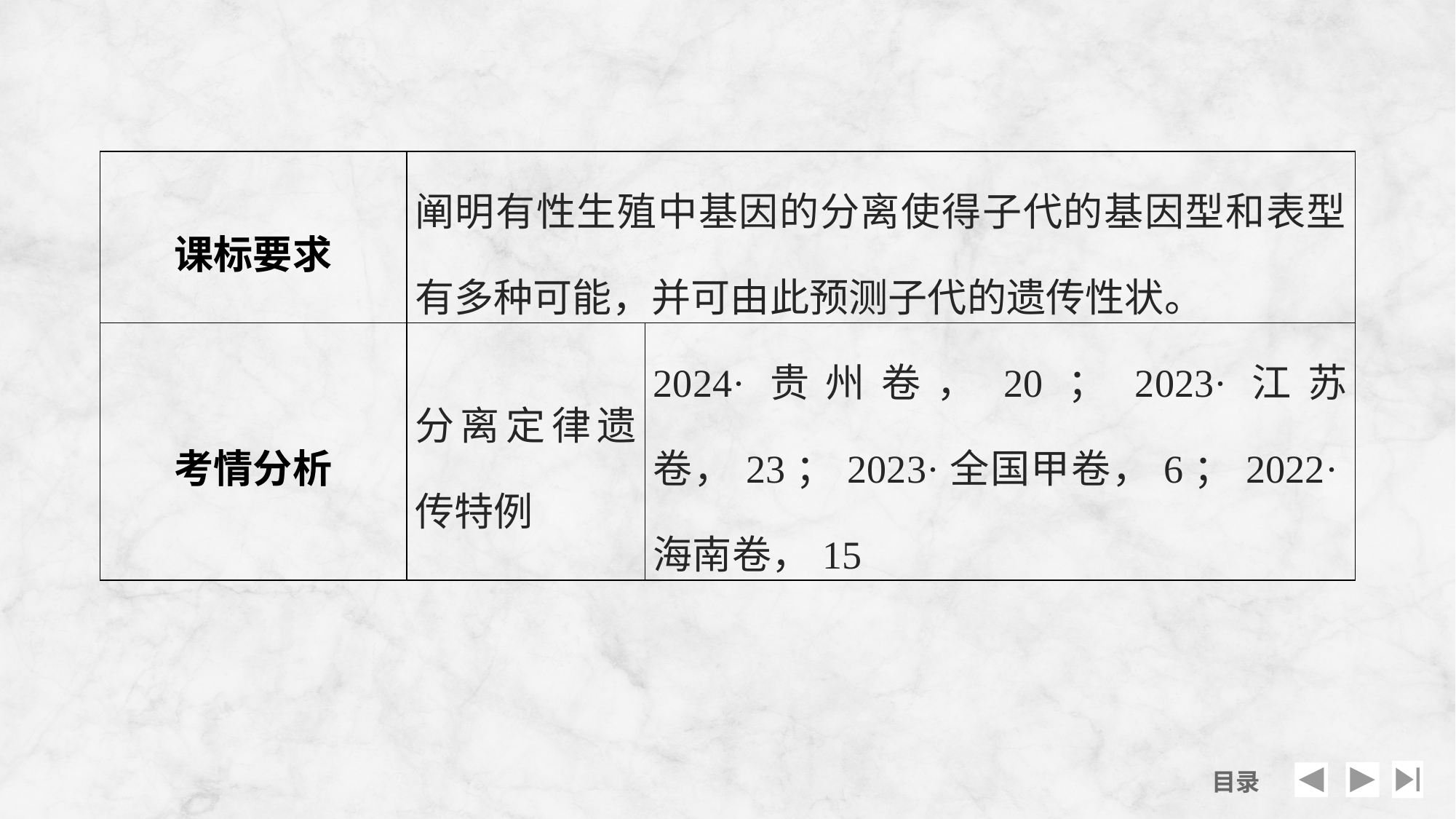

| 课标要求 | 阐明有性生殖中基因的分离使得子代的基因型和表型有多种可能，并可由此预测子代的遗传性状。 |  |
| --- | --- | --- |
| 考情分析 | 分离定律遗传特例 | 2024·贵州卷，20；2023·江苏卷，23；2023·全国甲卷，6；2022·海南卷，15 |